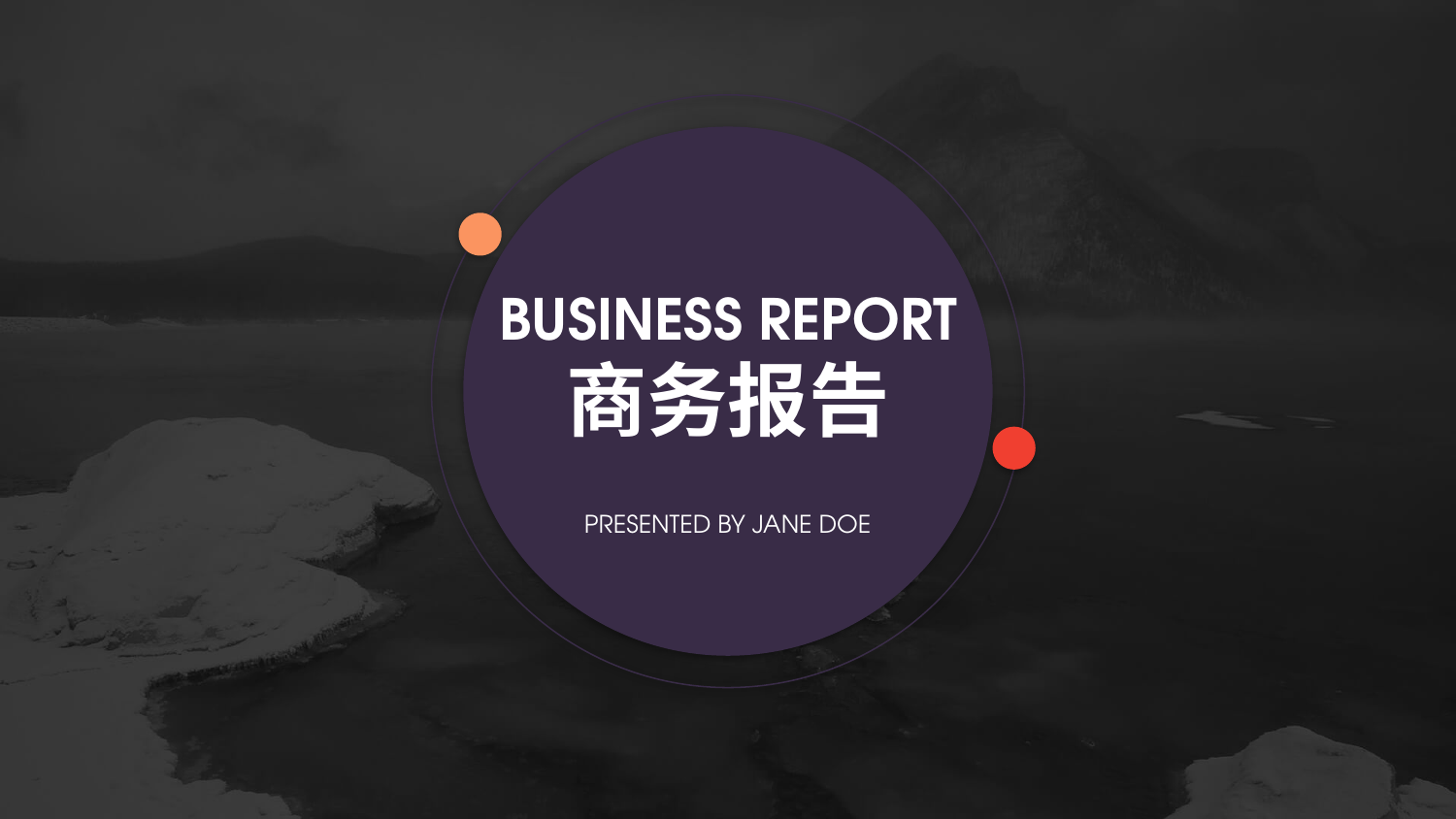

BUSINESS REPORT
商务报告

PRESENTED BY JANE DOE